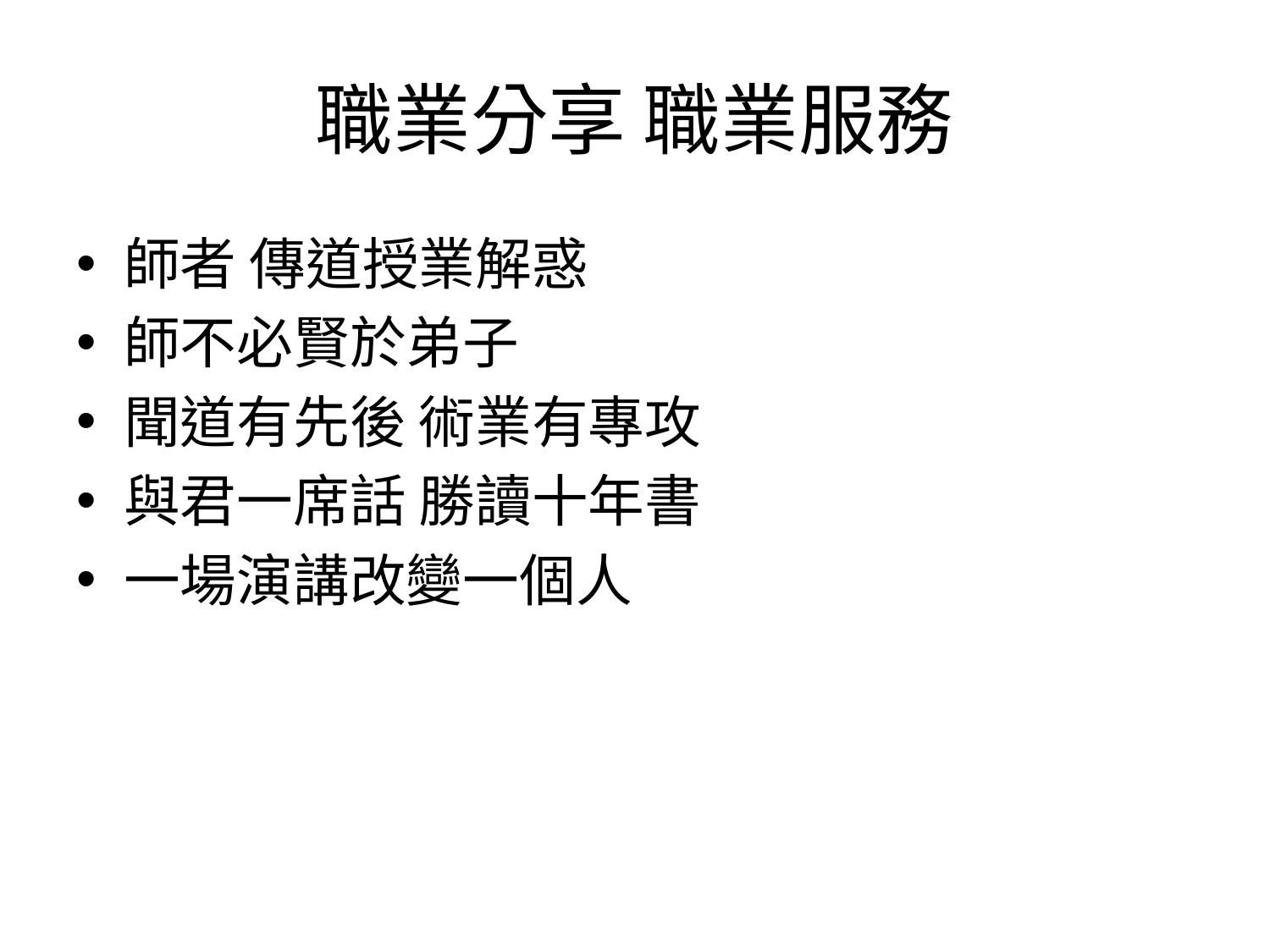

# 職業分享 職業服務
師者 傳道授業解惑
師不必賢於弟子
聞道有先後 術業有專攻
與君一席話 勝讀十年書
一場演講改變一個人